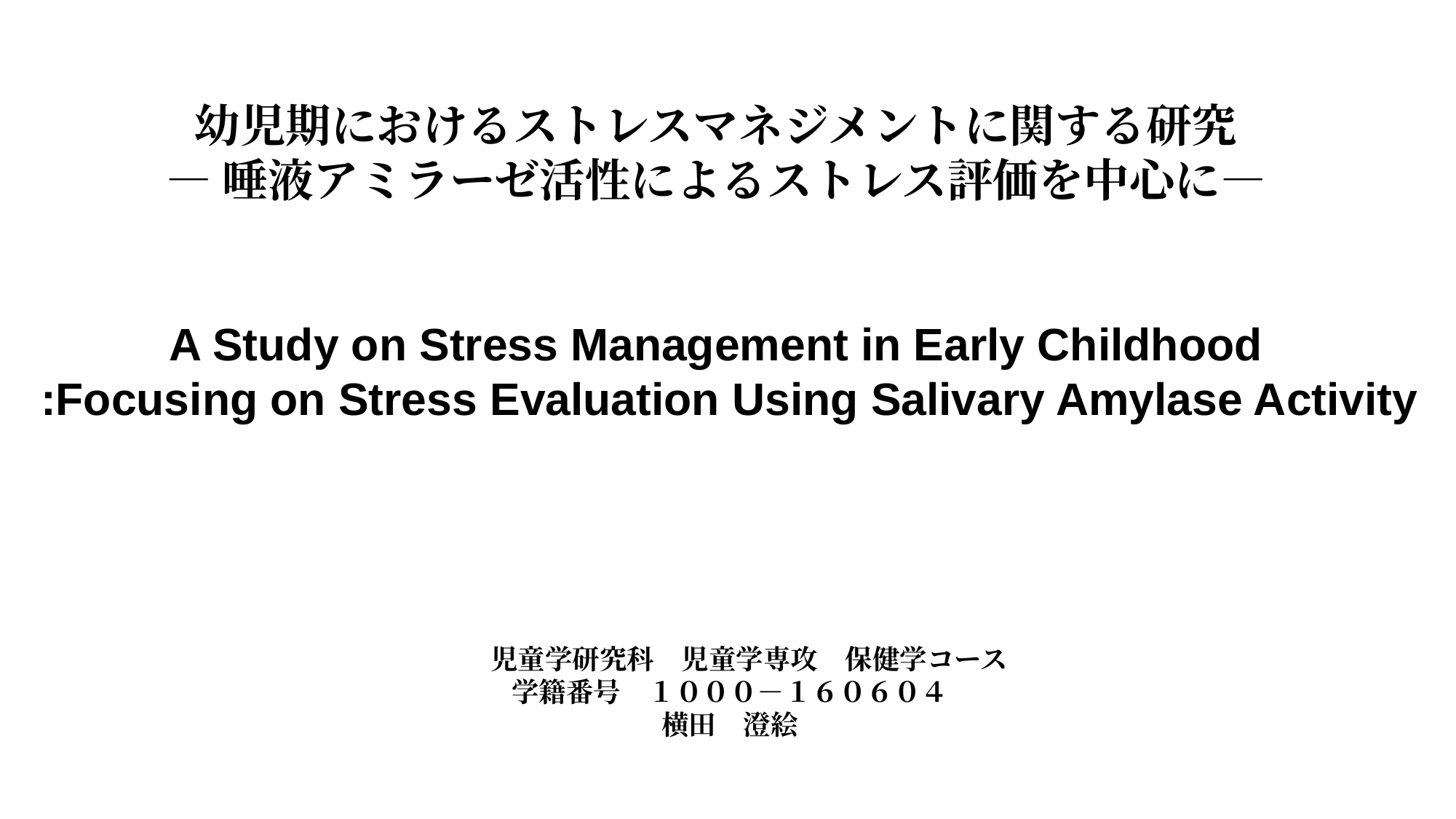

幼児期におけるストレスマネジメントに関する研究
―唾液アミラーゼ活性によるストレス評価を中心に―

A Study on Stress Management in Early Childhood
:Focusing on Stress Evaluation Using Salivary Amylase Activity

　　　　　　　　　　　　　　　　　児童学研究科　児童学専攻　保健学コース
学籍番号　１０００－１６０６０４
横田　澄絵

#